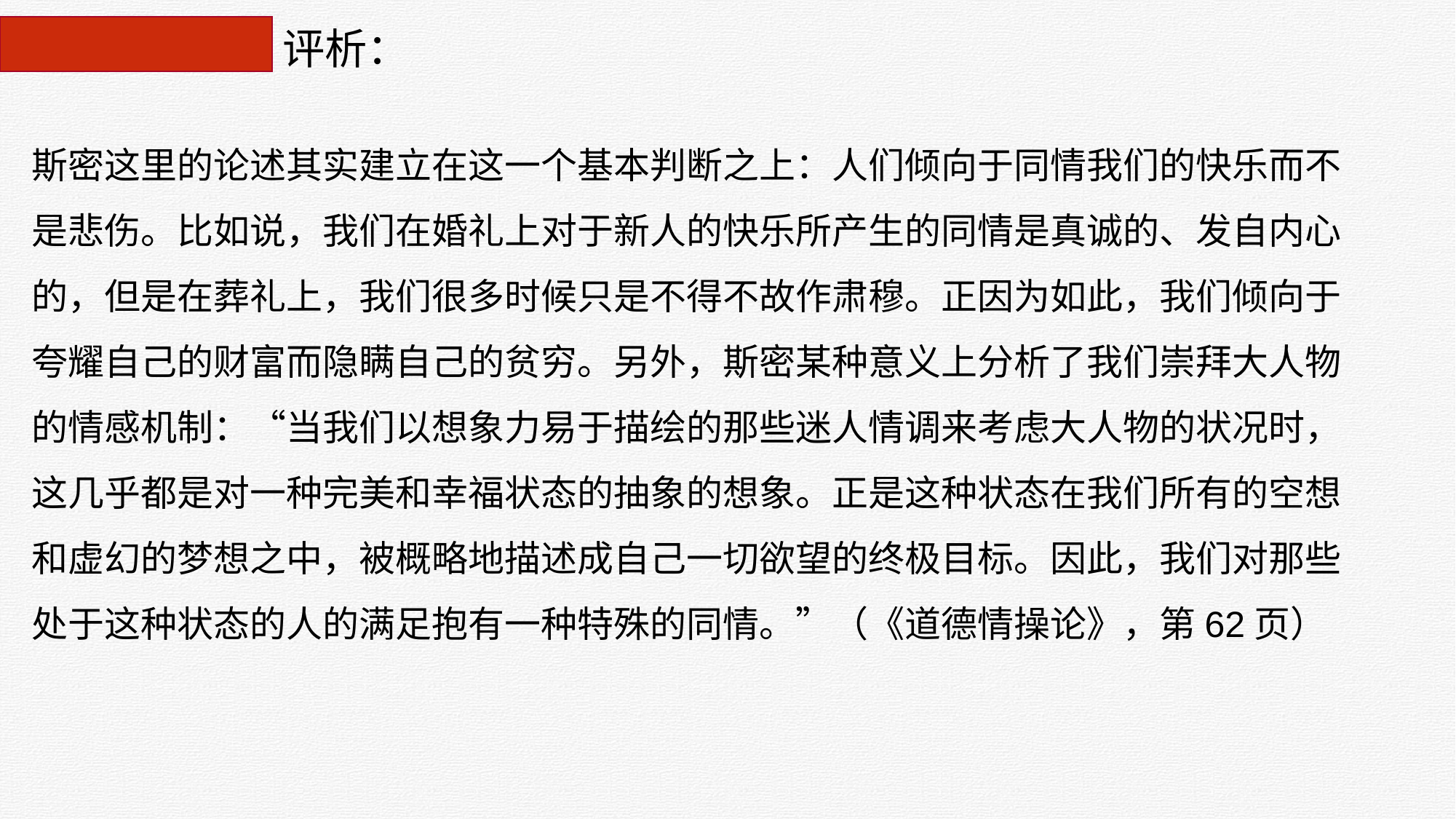

评析：

斯密这里的论述其实建立在这一个基本判断之上：人们倾向于同情我们的快乐而不是悲伤。比如说，我们在婚礼上对于新人的快乐所产生的同情是真诚的、发自内心的，但是在葬礼上，我们很多时候只是不得不故作肃穆。正因为如此，我们倾向于夸耀自己的财富而隐瞒自己的贫穷。另外，斯密某种意义上分析了我们崇拜大人物的情感机制：“当我们以想象力易于描绘的那些迷人情调来考虑大人物的状况时，这几乎都是对一种完美和幸福状态的抽象的想象。正是这种状态在我们所有的空想和虚幻的梦想之中，被概略地描述成自己一切欲望的终极目标。因此，我们对那些处于这种状态的人的满足抱有一种特殊的同情。”（《道德情操论》，第62页）